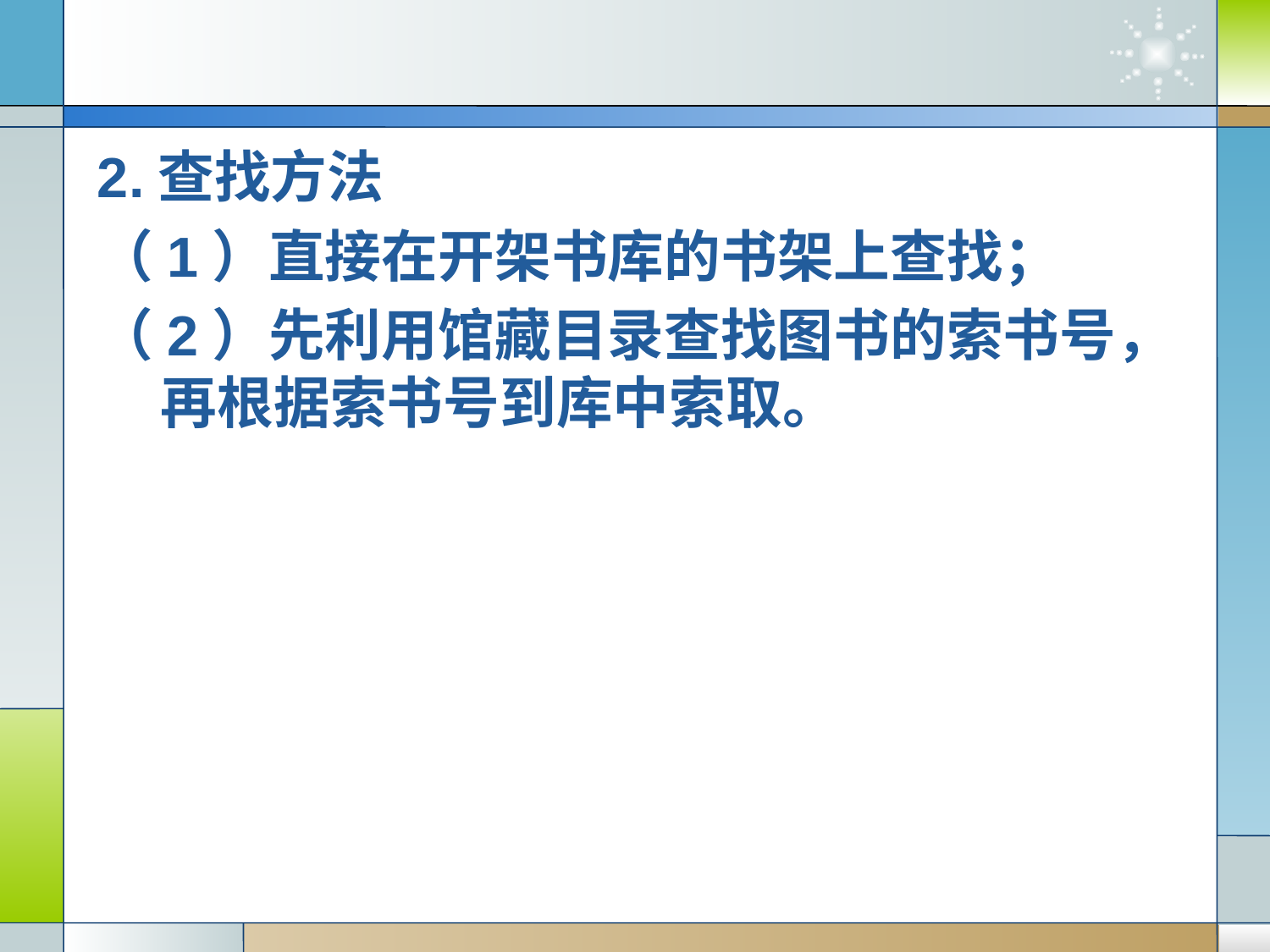

2.查找方法
（1）直接在开架书库的书架上查找；
（2）先利用馆藏目录查找图书的索书号，再根据索书号到库中索取。